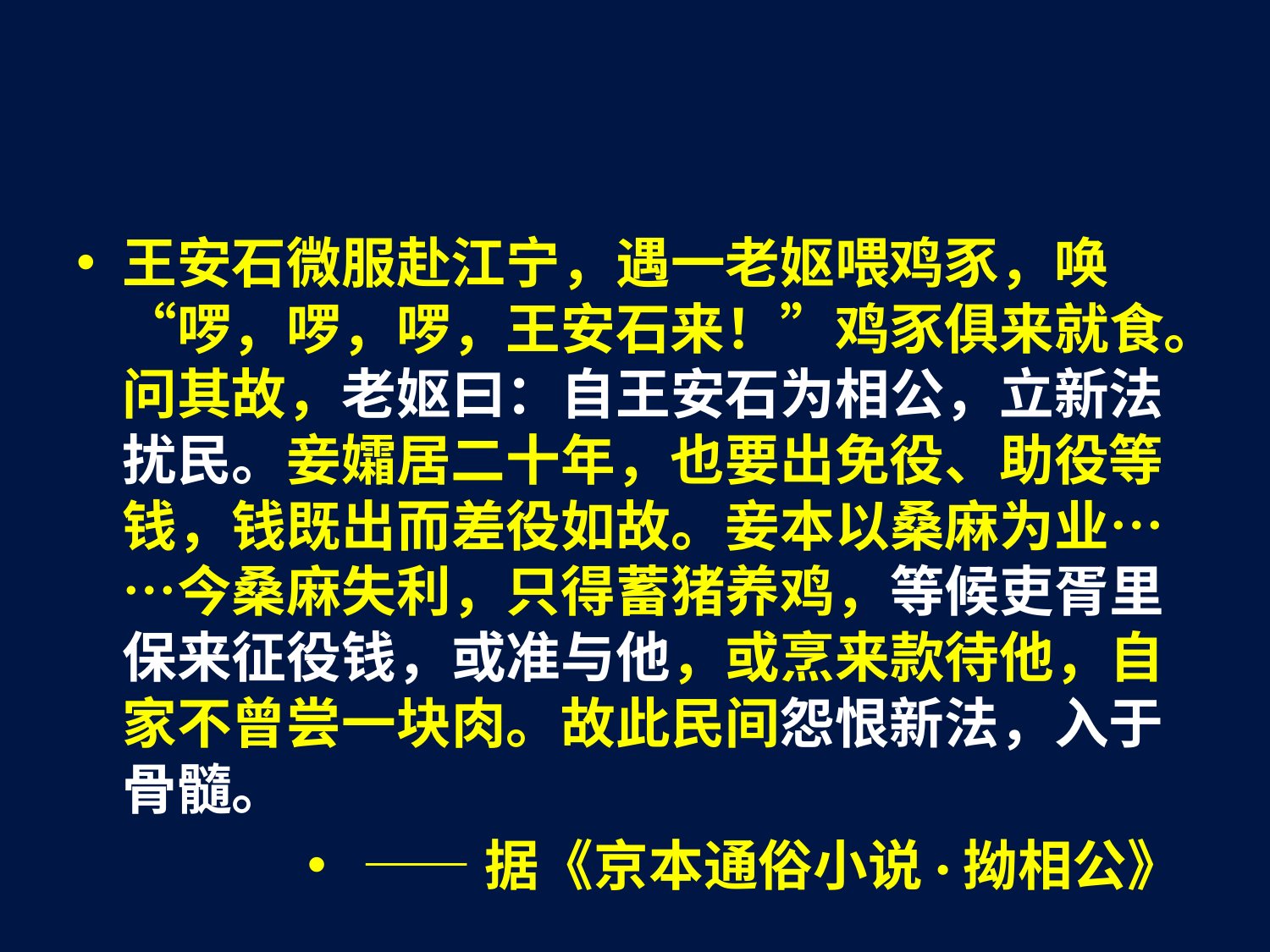

#
王安石微服赴江宁，遇一老妪喂鸡豕，唤“啰，啰，啰，王安石来！”鸡豕俱来就食。问其故，老妪曰：自王安石为相公，立新法扰民。妾孀居二十年，也要出免役、助役等钱，钱既出而差役如故。妾本以桑麻为业……今桑麻失利，只得蓄猪养鸡，等候吏胥里保来征役钱，或准与他，或烹来款待他，自家不曾尝一块肉。故此民间怨恨新法，入于骨髓。
——据《京本通俗小说·拗相公》